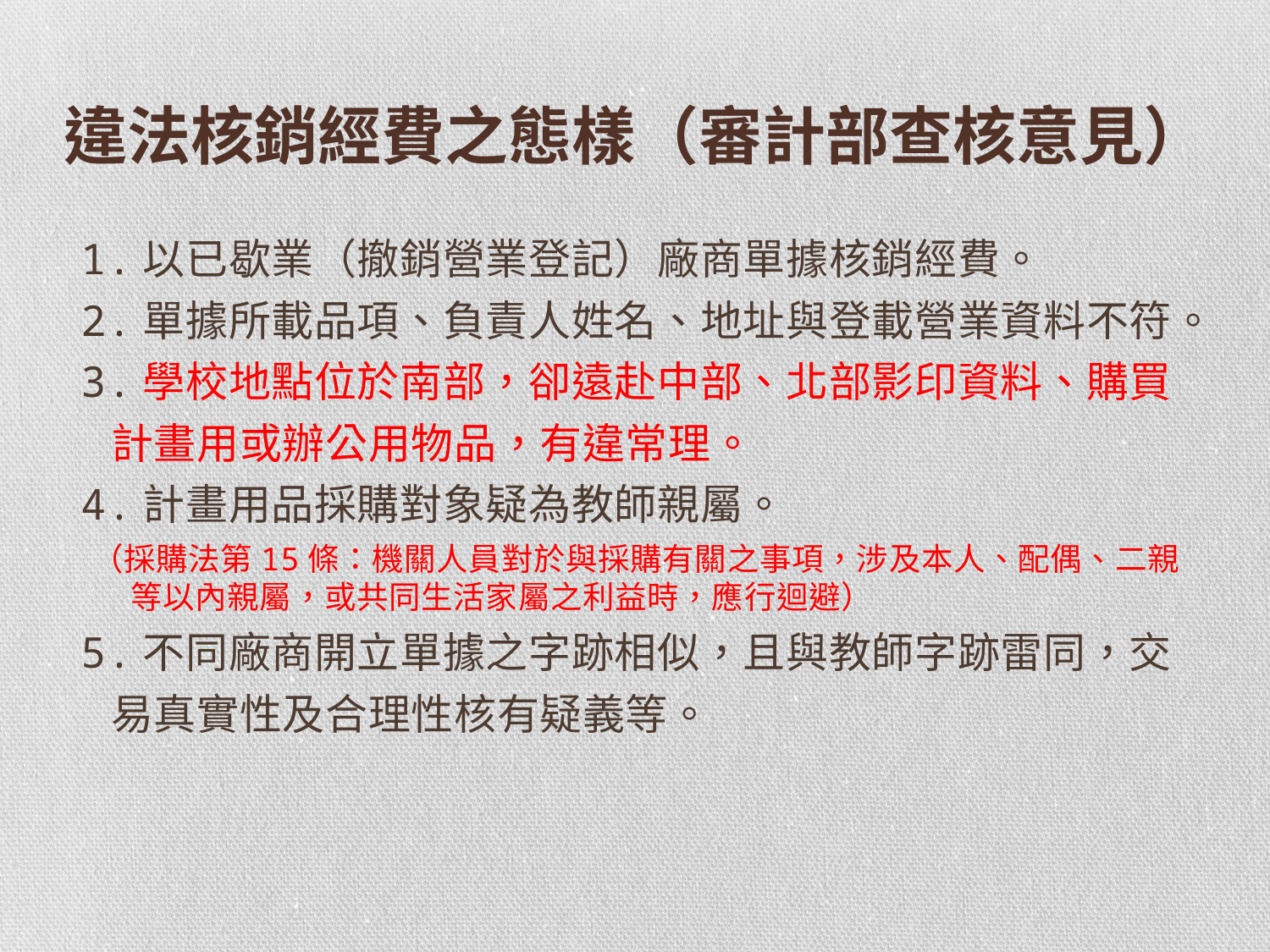

# 違法核銷經費之態樣（審計部查核意見）
1.以已歇業（撤銷營業登記）廠商單據核銷經費。
2.單據所載品項、負責人姓名、地址與登載營業資料不符。
3.學校地點位於南部，卻遠赴中部、北部影印資料、購買
  計畫用或辦公用物品，有違常理。
4.計畫用品採購對象疑為教師親屬。
（採購法第15條：機關人員對於與採購有關之事項，涉及本人、配偶、二親等以內親屬，或共同生活家屬之利益時，應行迴避）
5.不同廠商開立單據之字跡相似，且與教師字跡雷同，交
  易真實性及合理性核有疑義等。

16